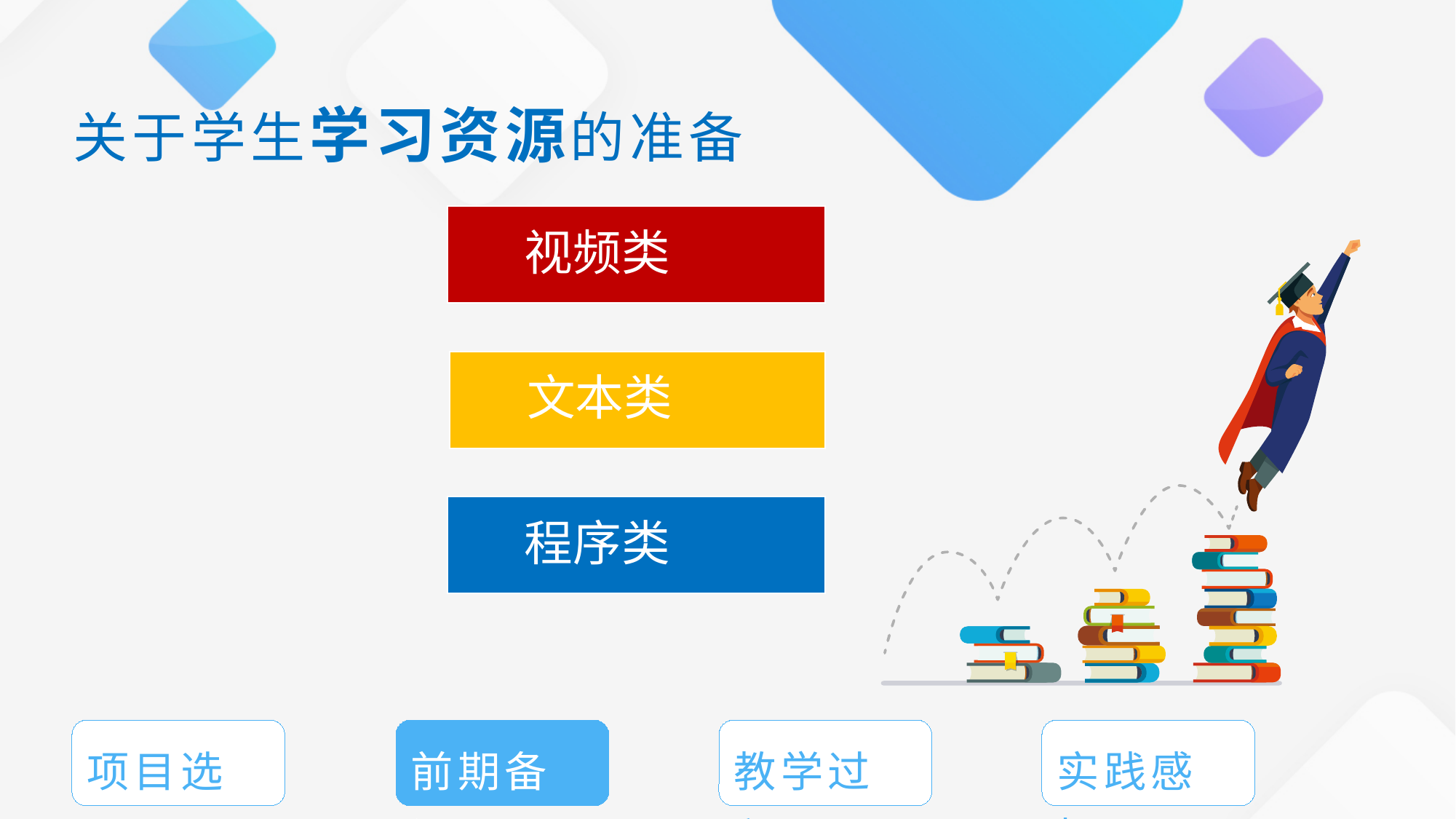

# 关于学生学习资源的准备

视频类

文本类

程序类
项目选题
前期备课
教学过程
实践感悟